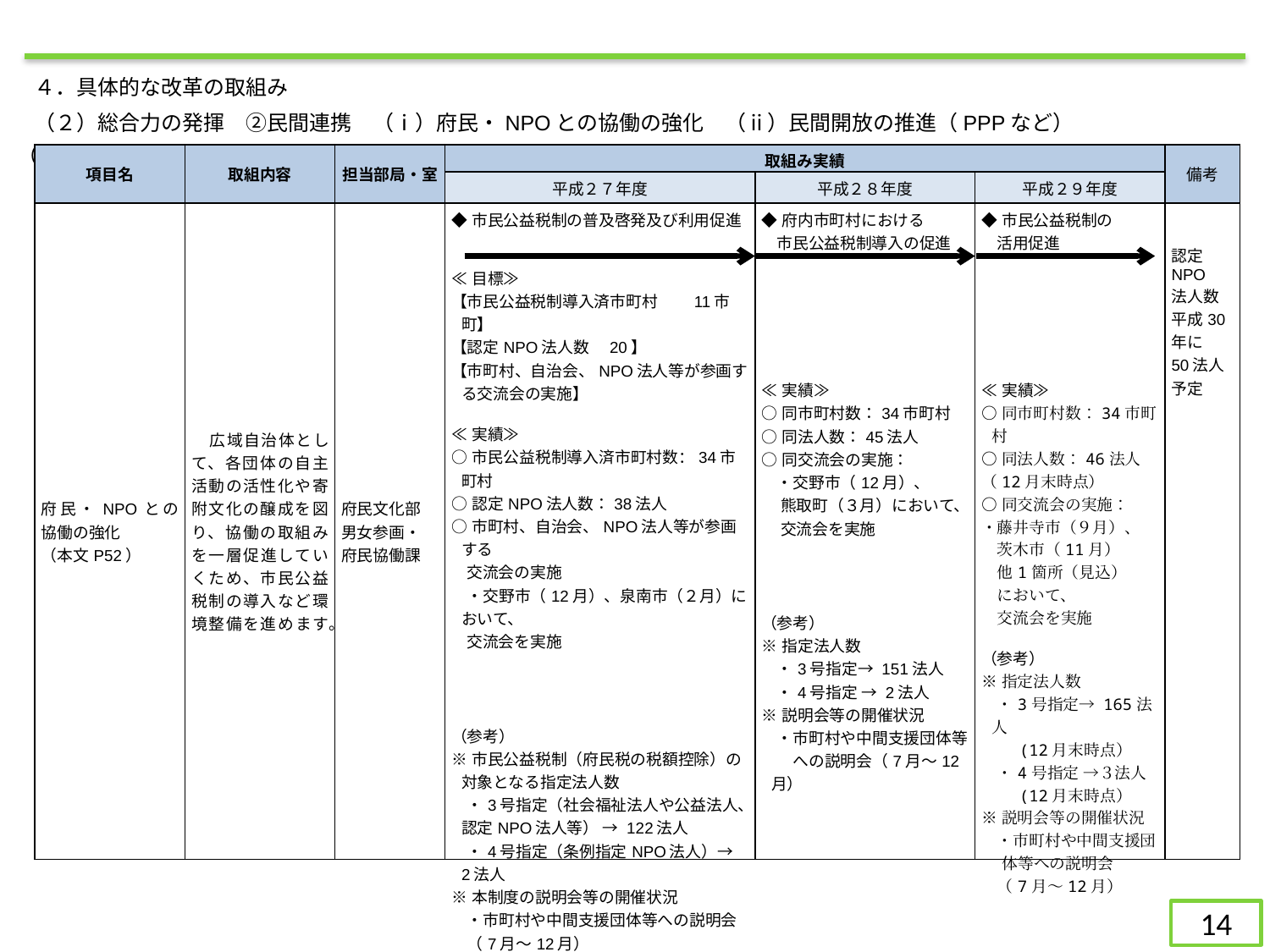

４．具体的な改革の取組み
（２）総合力の発揮　②民間連携　（ⅰ）府民・NPOとの協働の強化　（ⅱ）民間開放の推進（PPPなど）
（２）総合力の発揮　②民間連携　（ⅰ）府民・NPOとの協働の強化　（ⅱ）民間開放の推進（PPPなど）
| 項目名 | 取組内容 | 担当部局・室 | 取組み実績 |  |  | 備考 |
| --- | --- | --- | --- | --- | --- | --- |
|  |  |  | 平成２７年度 | 平成２８年度 | 平成２９年度 |  |
| 府民・NPOとの協働の強化 （本文P52） | 広域自治体として、各団体の自主活動の活性化や寄附文化の醸成を図り、協働の取組みを一層促進していくため、市民公益税制の導入など環境整備を進めます。 | 府民文化部 男女参画・ 府民協働課 | ◆市民公益税制の普及啓発及び利用促進 ≪目標≫ 【市民公益税制導入済市町村　　11市町】 【認定NPO法人数　20】 【市町村、自治会、NPO法人等が参画する交流会の実施】 ≪実績≫ ○市民公益税制導入済市町村数：34市町村 ○認定NPO法人数：38法人 ○市町村、自治会、NPO法人等が参画する 交流会の実施 　・交野市（12月）、泉南市（２月）において、 交流会を実施 （参考） ※市民公益税制（府民税の税額控除）の対象となる指定法人数 　・3号指定（社会福祉法人や公益法人、認定NPO法人等） → 122法人 　・4号指定（条例指定NPO法人）→ 2法人 ※本制度の説明会等の開催状況 　・市町村や中間支援団体等への説明会 　（7月～12月） | ◆府内市町村における 市民公益税制導入の促進 ≪実績≫ ○同市町村数：34市町村 ○同法人数：45法人 ○同交流会の実施： 　・交野市（12月）、 　 熊取町（３月）において、 　 交流会を実施 （参考） ※指定法人数 　・3号指定→ 151法人 　・4号指定 → 2法人 ※説明会等の開催状況 　・市町村や中間支援団体等 　　への説明会（7月～12月） | ◆市民公益税制の 活用促進 ≪実績≫ ○同市町村数：34市町村 ○同法人数：46法人 （12月末時点） ○同交流会の実施： ・藤井寺市（９月）、 　茨木市（11月） 　他1箇所（見込） 　において、 　交流会を実施 （参考） ※指定法人数 　・3号指定→ 165法人 (12月末時点） 　・4号指定 →３法人 (12月末時点） ※説明会等の開催状況 　・市町村や中間支援団 体等への説明会 　（7月～12月） | 認定 NPO 法人数 平成30 年に 50法人 予定 |

14